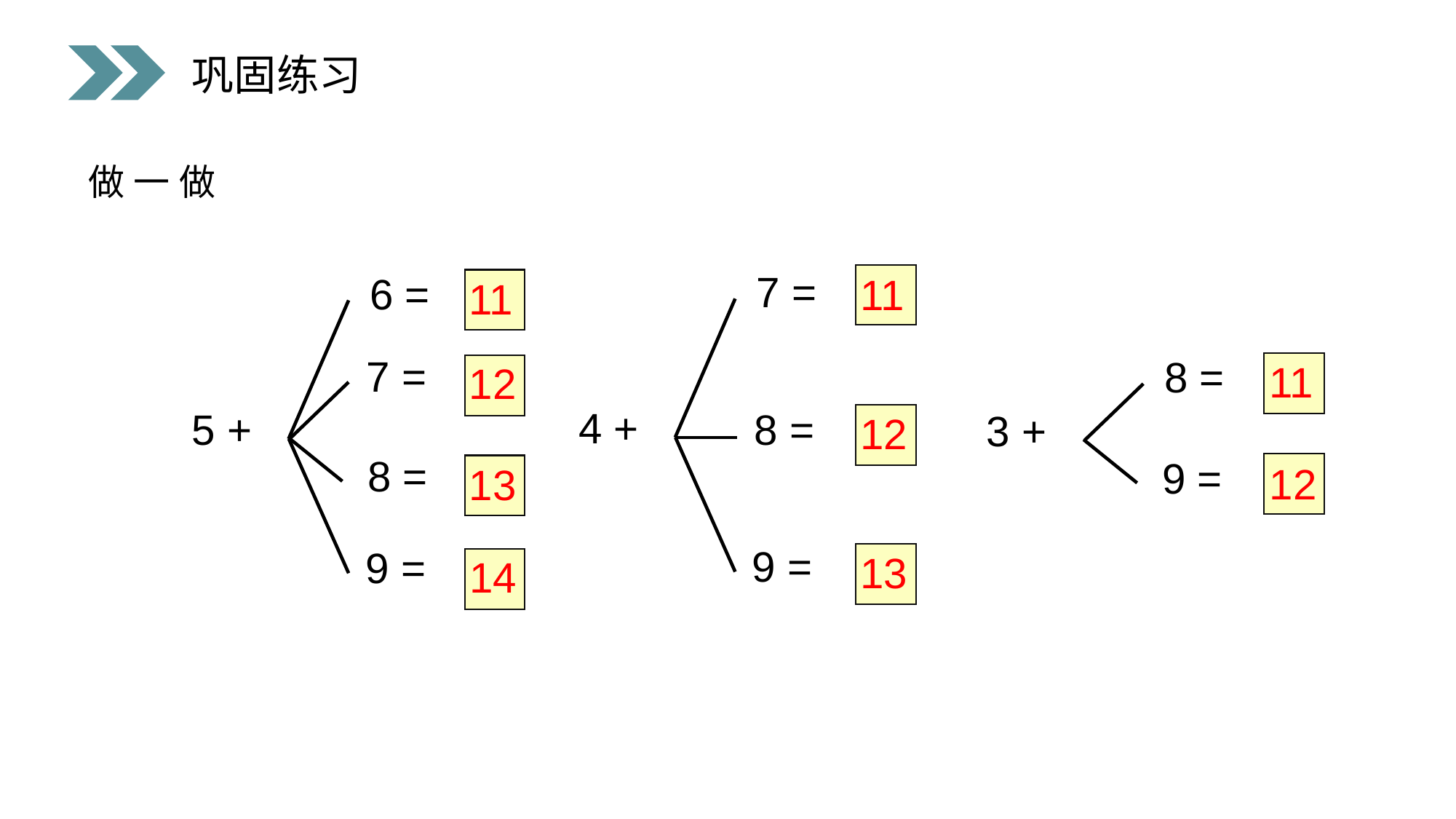

巩固练习
 做一做
7 =
4 +
8 =
9 =
6 =
7 =
5 +
8 =
9 =
11

11

8 =
3 +
9 =
11
12

12

12
13

13

14